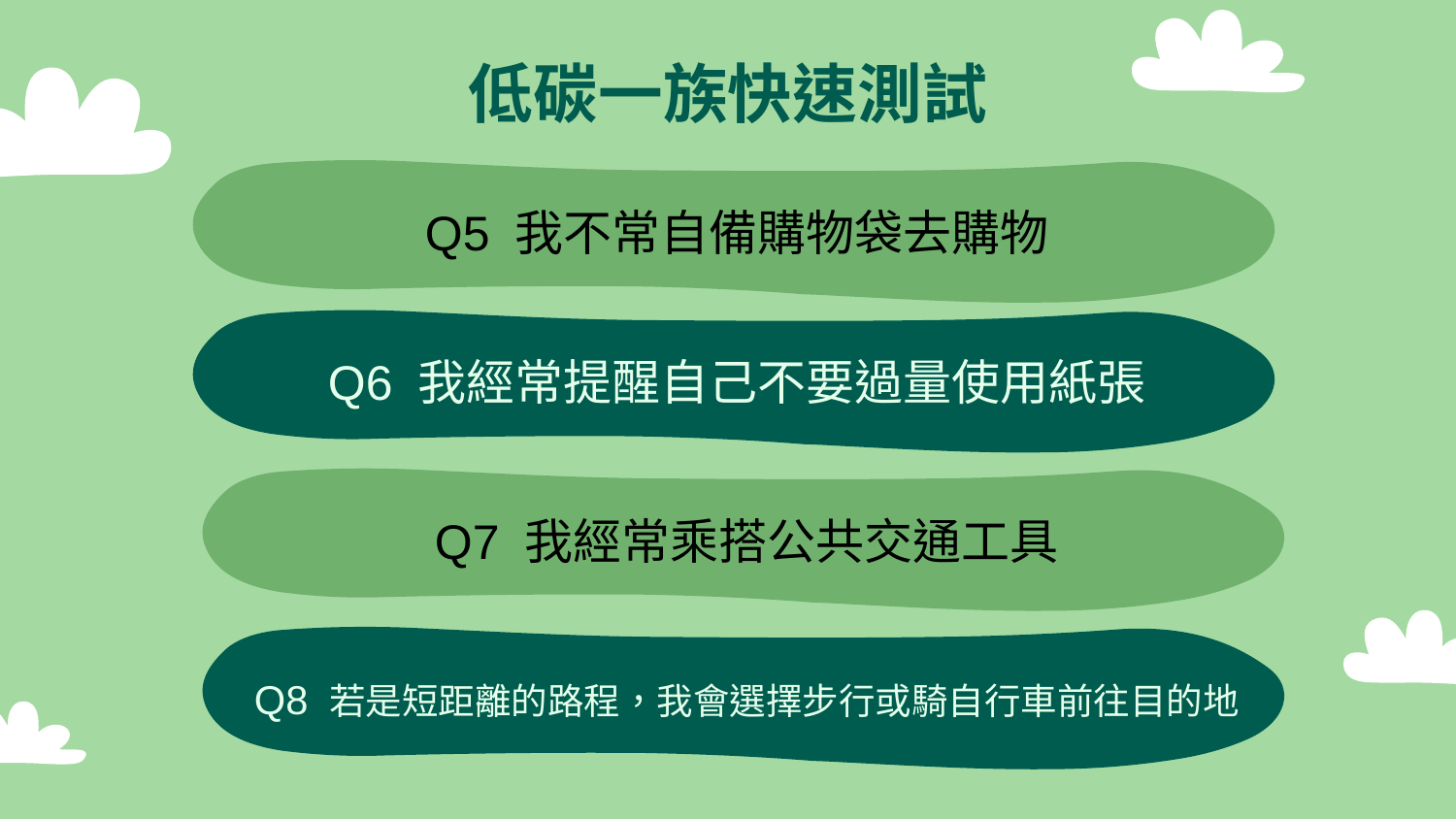

低碳一族快速測試
Q5 我不常自備購物袋去購物
Q6 我經常提醒自己不要過量使用紙張
Q7 我經常乘搭公共交通工具
Q8 若是短距離的路程，我會選擇步行或騎自行車前往目的地